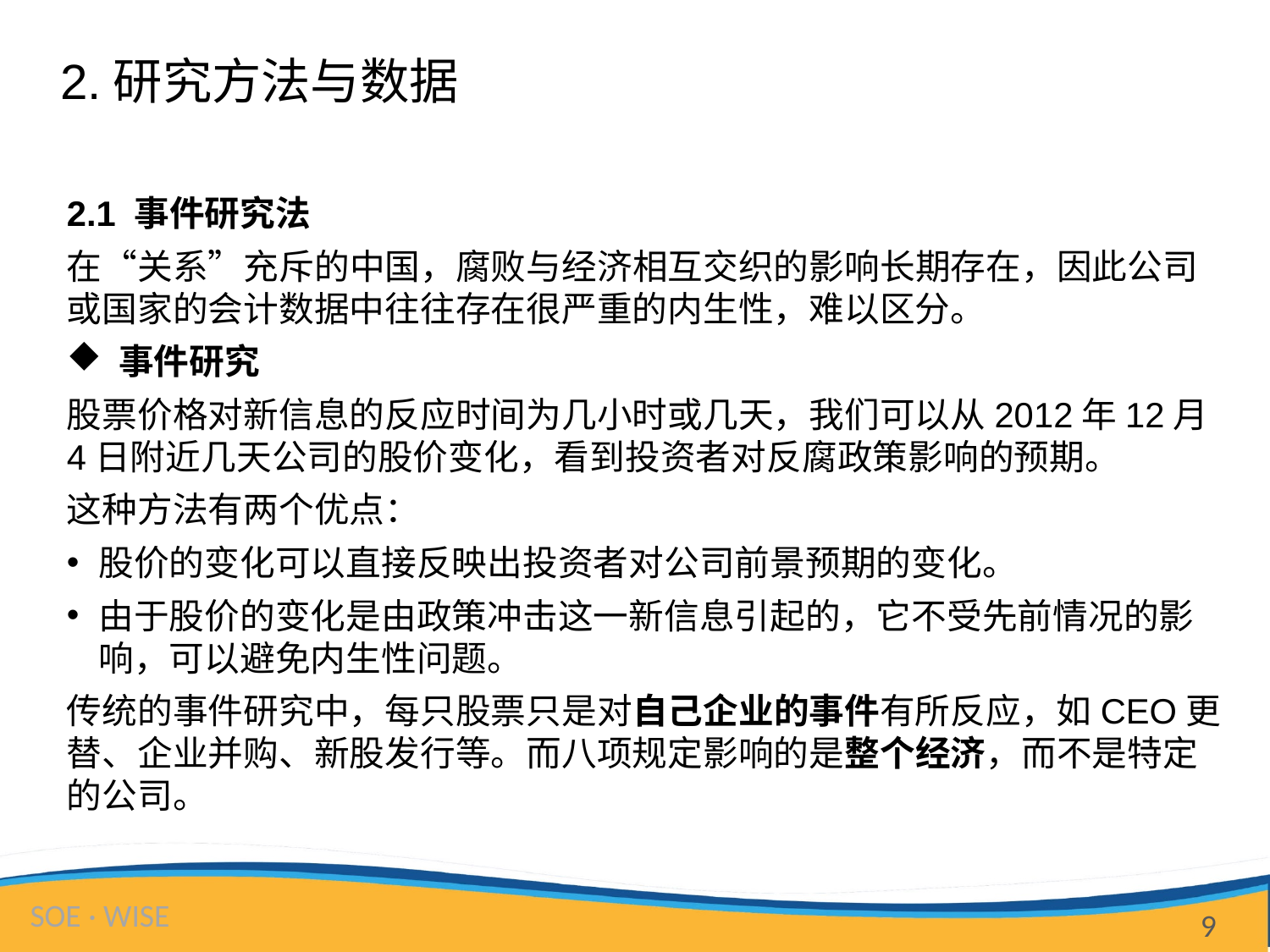

# 2.研究方法与数据
2.1 事件研究法
在“关系”充斥的中国，腐败与经济相互交织的影响长期存在，因此公司或国家的会计数据中往往存在很严重的内生性，难以区分。
 事件研究
股票价格对新信息的反应时间为几小时或几天，我们可以从2012年12月4日附近几天公司的股价变化，看到投资者对反腐政策影响的预期。
这种方法有两个优点：
股价的变化可以直接反映出投资者对公司前景预期的变化。
由于股价的变化是由政策冲击这一新信息引起的，它不受先前情况的影响，可以避免内生性问题。
传统的事件研究中，每只股票只是对自己企业的事件有所反应，如CEO更替、企业并购、新股发行等。而八项规定影响的是整个经济，而不是特定的公司。